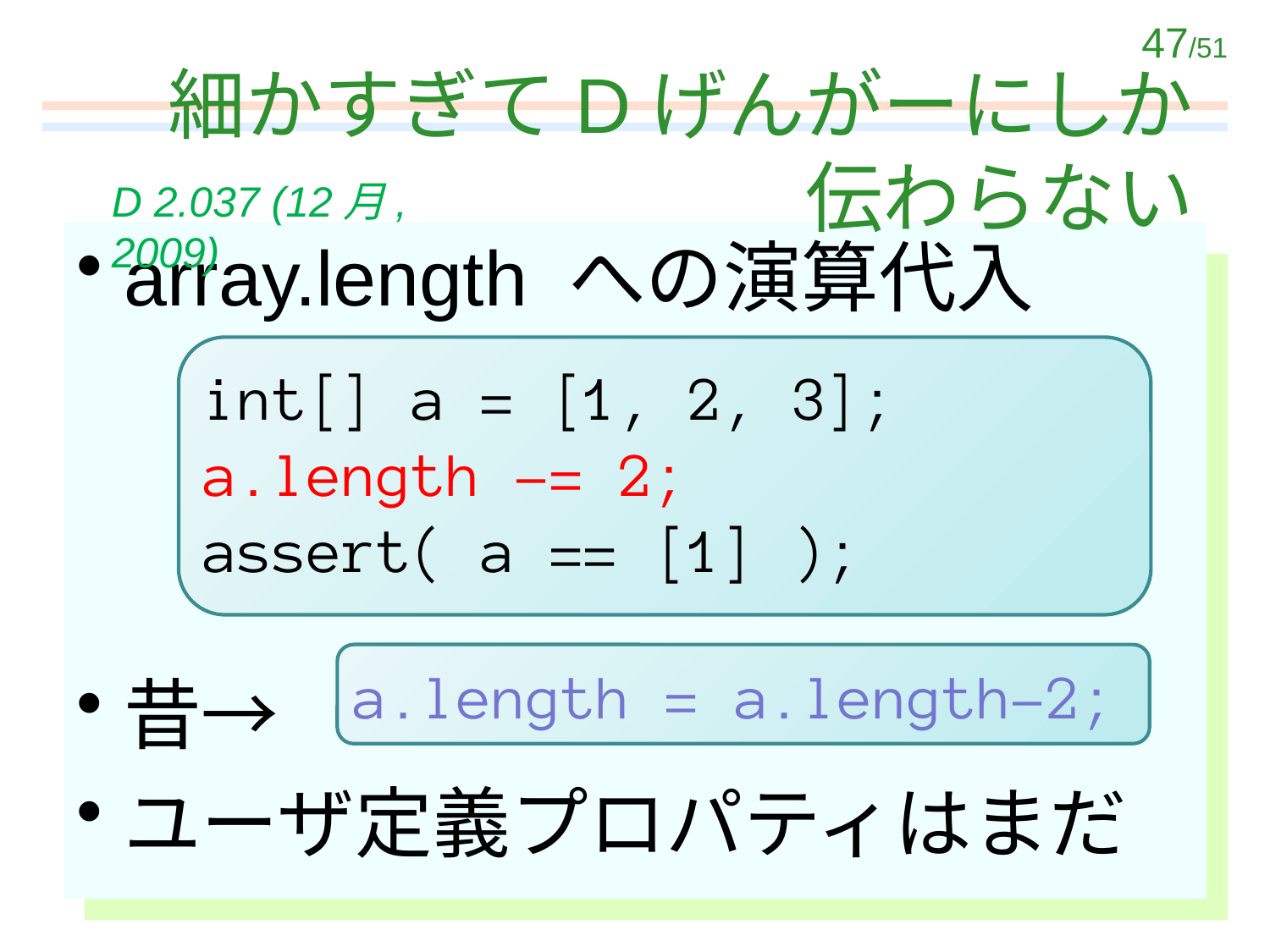

# 細かすぎてDげんがーにしか 伝わらない
D 2.037 (12月, 2009)
array.length への演算代入

昔→
ユーザ定義プロパティはまだ
int[] a = [1, 2, 3];
a.length -= 2;
assert( a == [1] );
a.length = a.length-2;